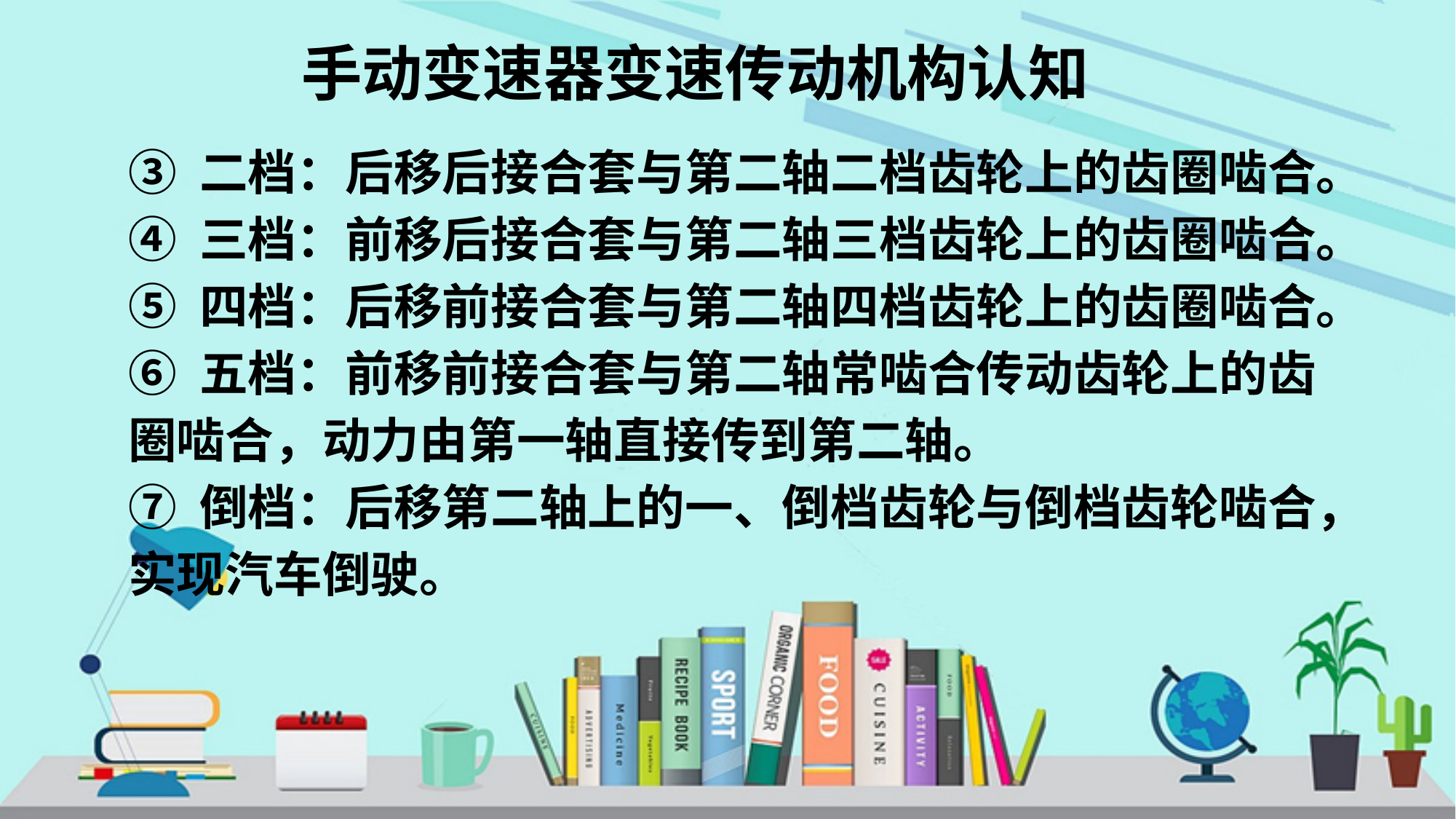

# 手动变速器变速传动机构认知
③ 二档：后移后接合套与第二轴二档齿轮上的齿圈啮合。
④ 三档：前移后接合套与第二轴三档齿轮上的齿圈啮合。
⑤ 四档：后移前接合套与第二轴四档齿轮上的齿圈啮合。
⑥ 五档：前移前接合套与第二轴常啮合传动齿轮上的齿圈啮合，动力由第一轴直接传到第二轴。
⑦ 倒档：后移第二轴上的一、倒档齿轮与倒档齿轮啮合，实现汽车倒驶。